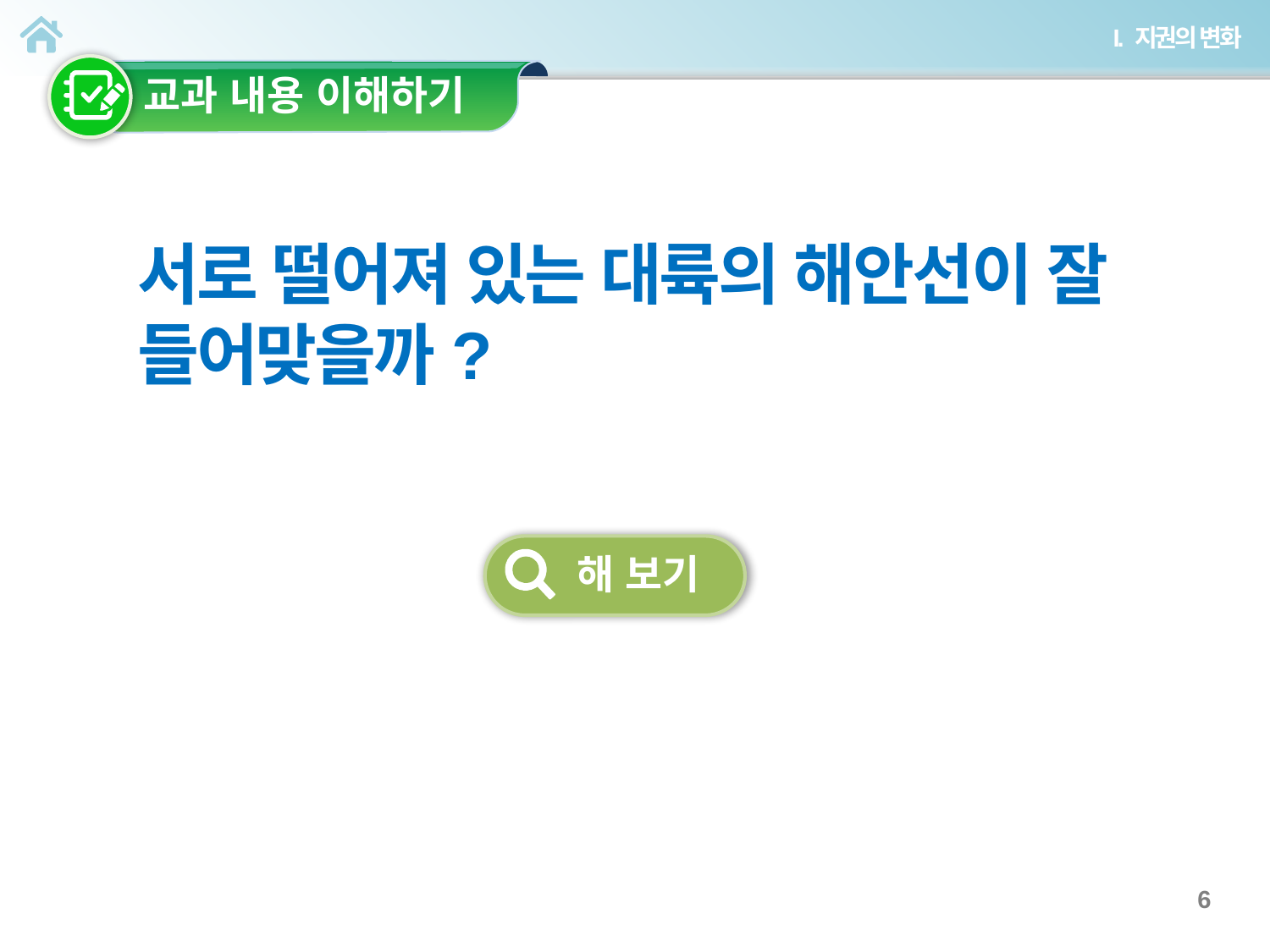

서로 떨어져 있는 대륙의 해안선이 잘 들어맞을까?

해 보기

6